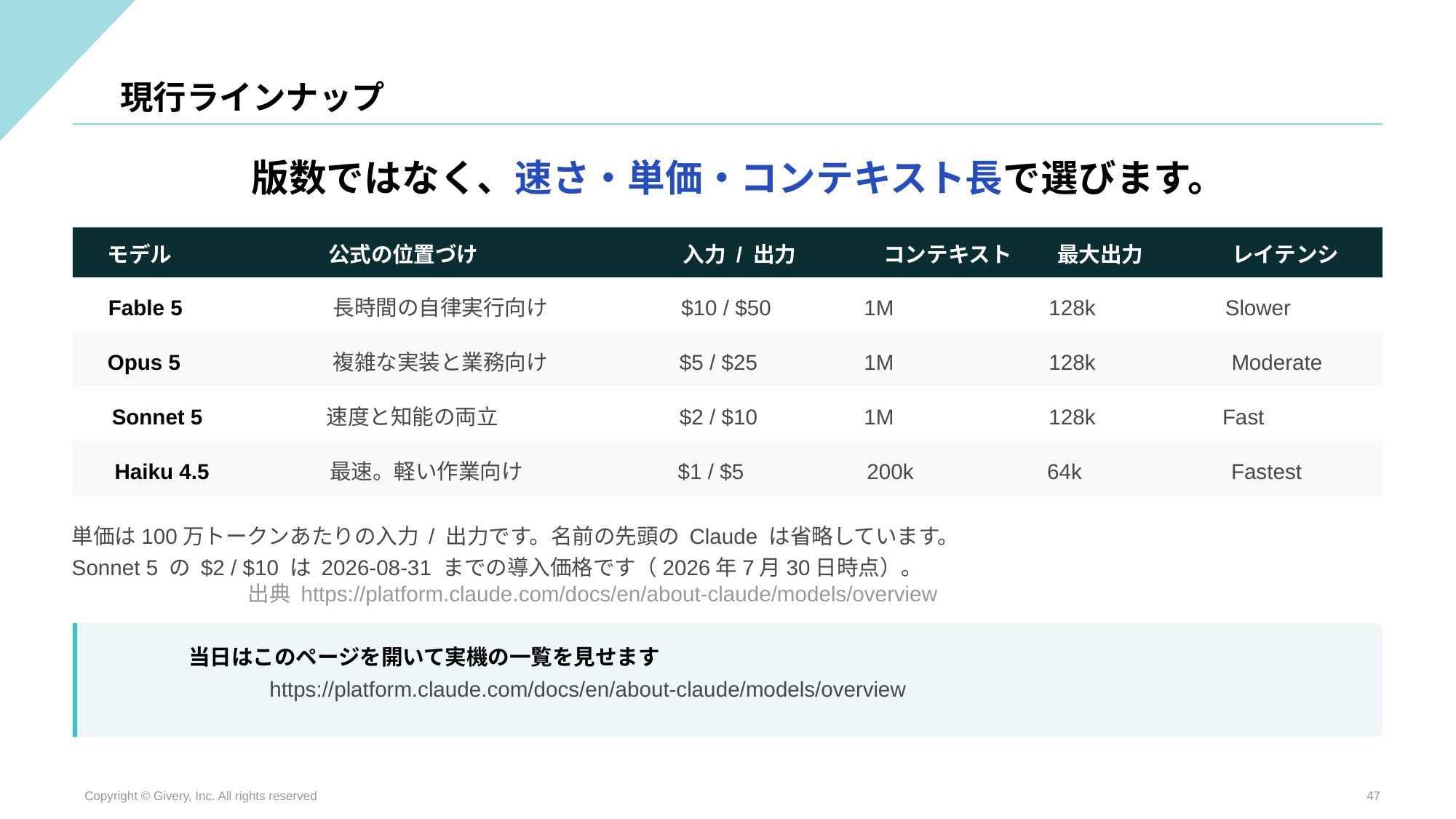

現行ラインナップ

版数ではなく、速さ・単価・コンテキスト長で選びます。

モデル
公式の位置づけ
入力 / 出力
コンテキスト
最大出力
レイテンシ

Fable 5
長時間の自律実行向け
$10 / $50
1M
128k
Slower

Opus 5
複雑な実装と業務向け
$5 / $25
1M
128k
Moderate

Sonnet 5
速度と知能の両立
$2 / $10
1M
128k
Fast

Haiku 4.5
最速。軽い作業向け
$1 / $5
200k
64k
Fastest
単価は100万トークンあたりの入力 / 出力です。名前の先頭の Claude は省略しています。
Sonnet 5 の $2 / $10 は 2026-08-31 までの導入価格です（2026年7月30日時点）。
出典 https://platform.claude.com/docs/en/about-claude/models/overview

当日はこのページを開いて実機の一覧を見せます
https://platform.claude.com/docs/en/about-claude/models/overview
Copyright © Givery, Inc. All rights reserved
47